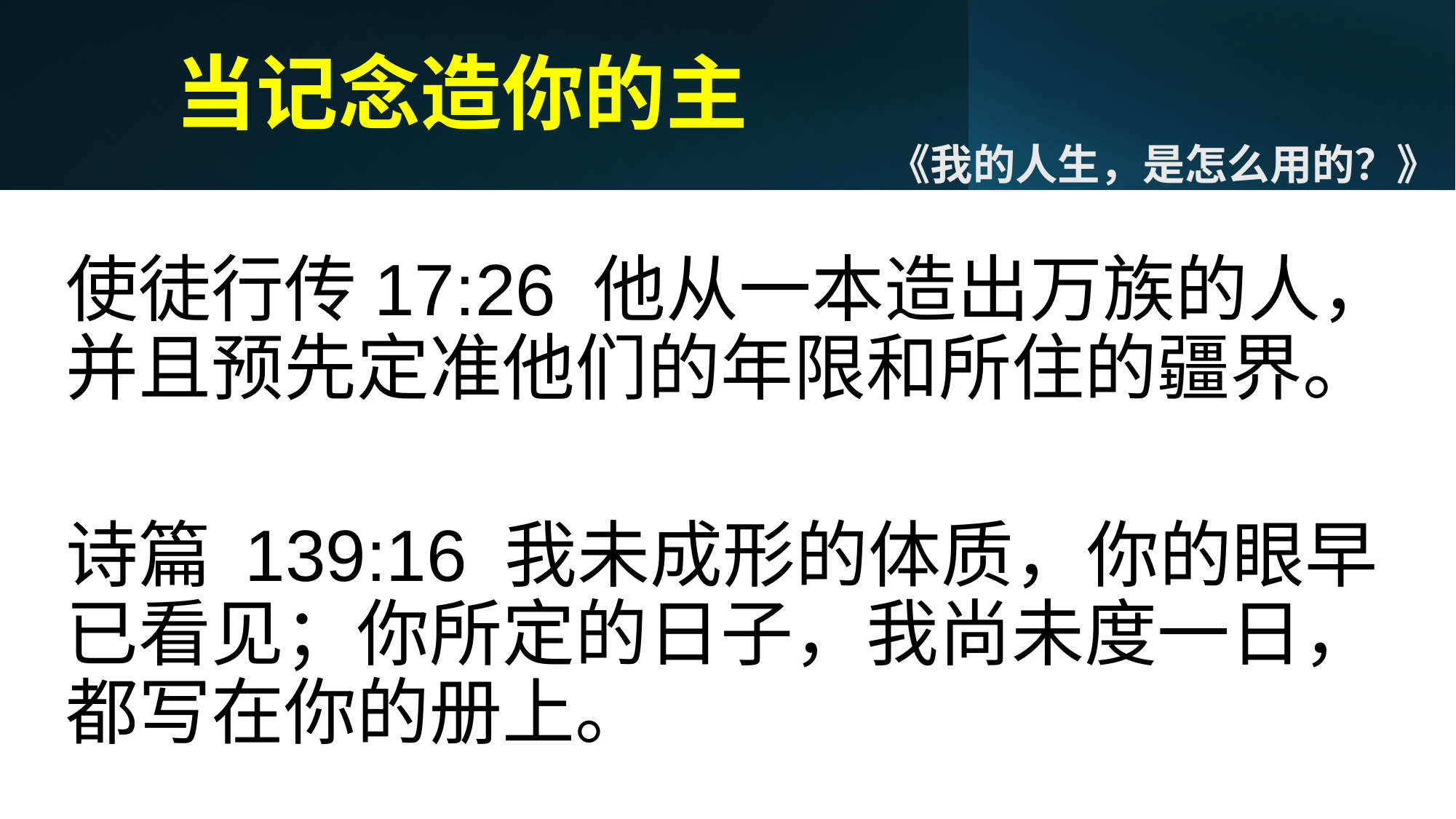

# 当记念造你的主
《我的人生，是怎么用的？》
使徒行传17:26 他从一本造出万族的人，并且预先定准他们的年限和所住的疆界。

诗篇 139:16 我未成形的体质，你的眼早已看见；你所定的日子，我尚未度一日，都写在你的册上。